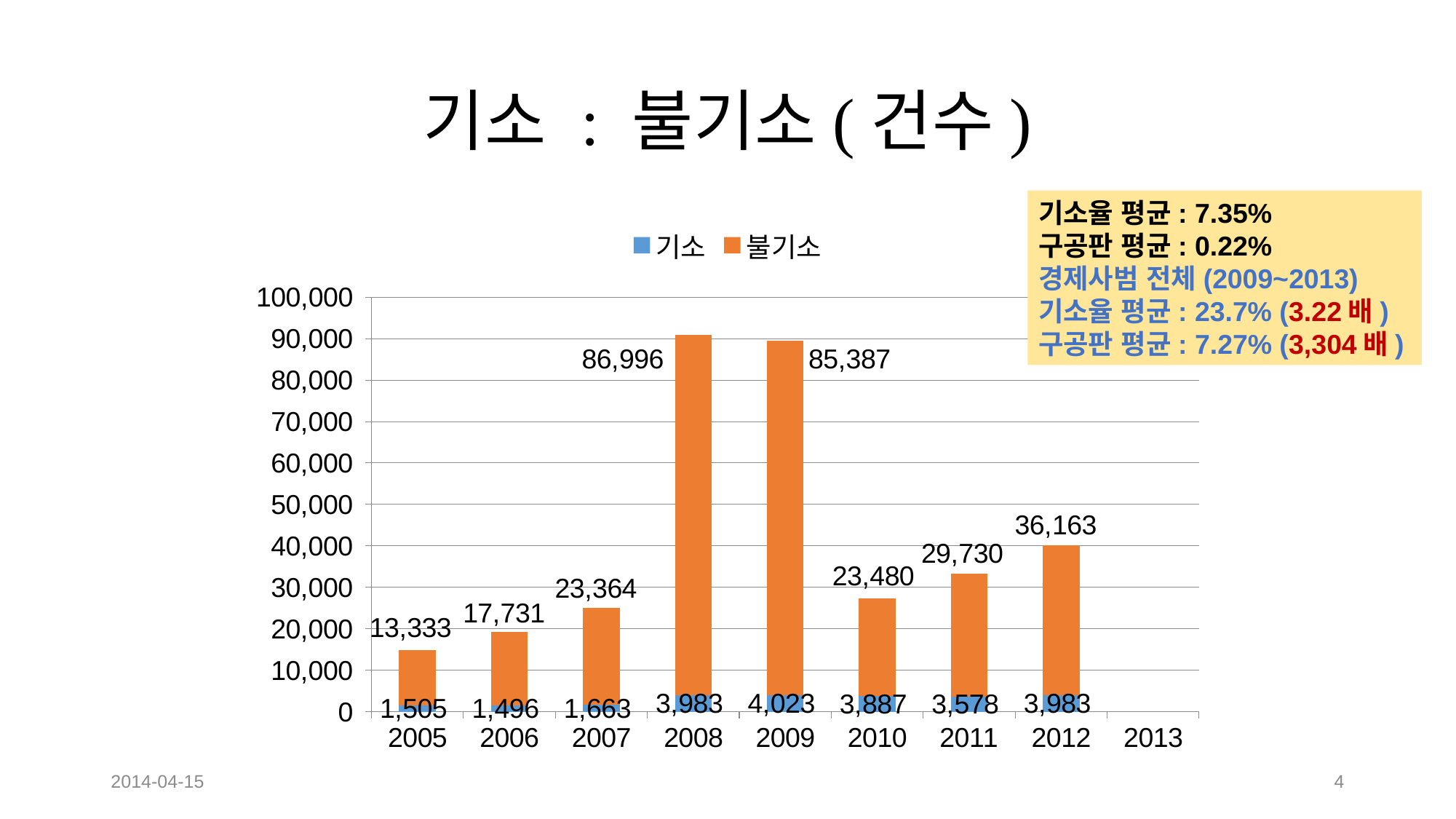

# 기소 : 불기소(건수)
기소율 평균: 7.35%
구공판 평균: 0.22%
경제사범 전체(2009~2013)
기소율 평균: 23.7% (3.22배)
구공판 평균: 7.27% (3,304배)

[unsupported chart]

2014-04-15
4